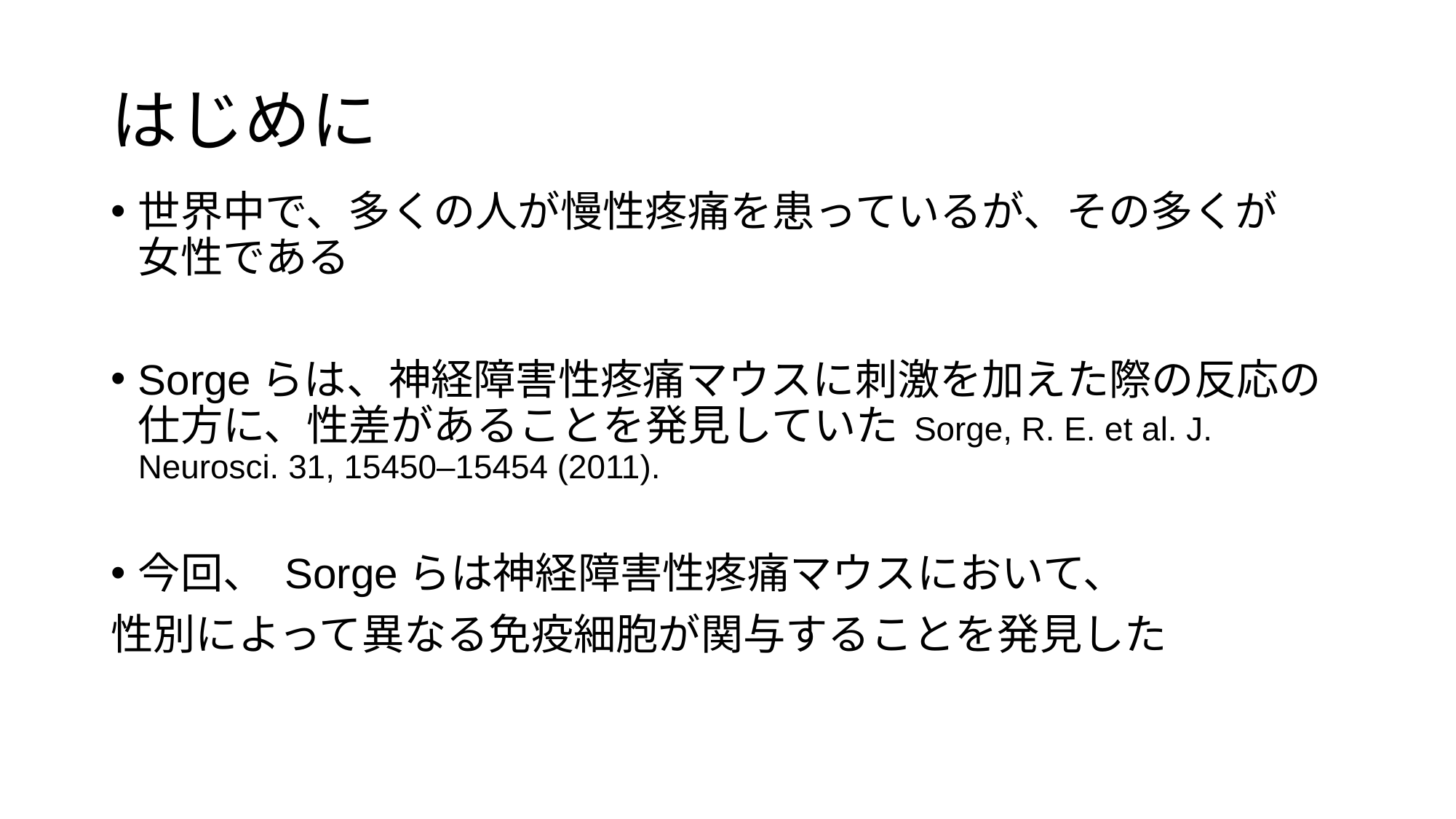

# はじめに
世界中で、多くの人が慢性疼痛を患っているが、その多くが　女性である

Sorgeらは、神経障害性疼痛マウスに刺激を加えた際の反応の仕方に、性差があることを発見していた Sorge, R. E. et al. J. Neurosci. 31, 15450–15454 (2011).

今回、 Sorgeらは神経障害性疼痛マウスにおいて、
性別によって異なる免疫細胞が関与することを発見した